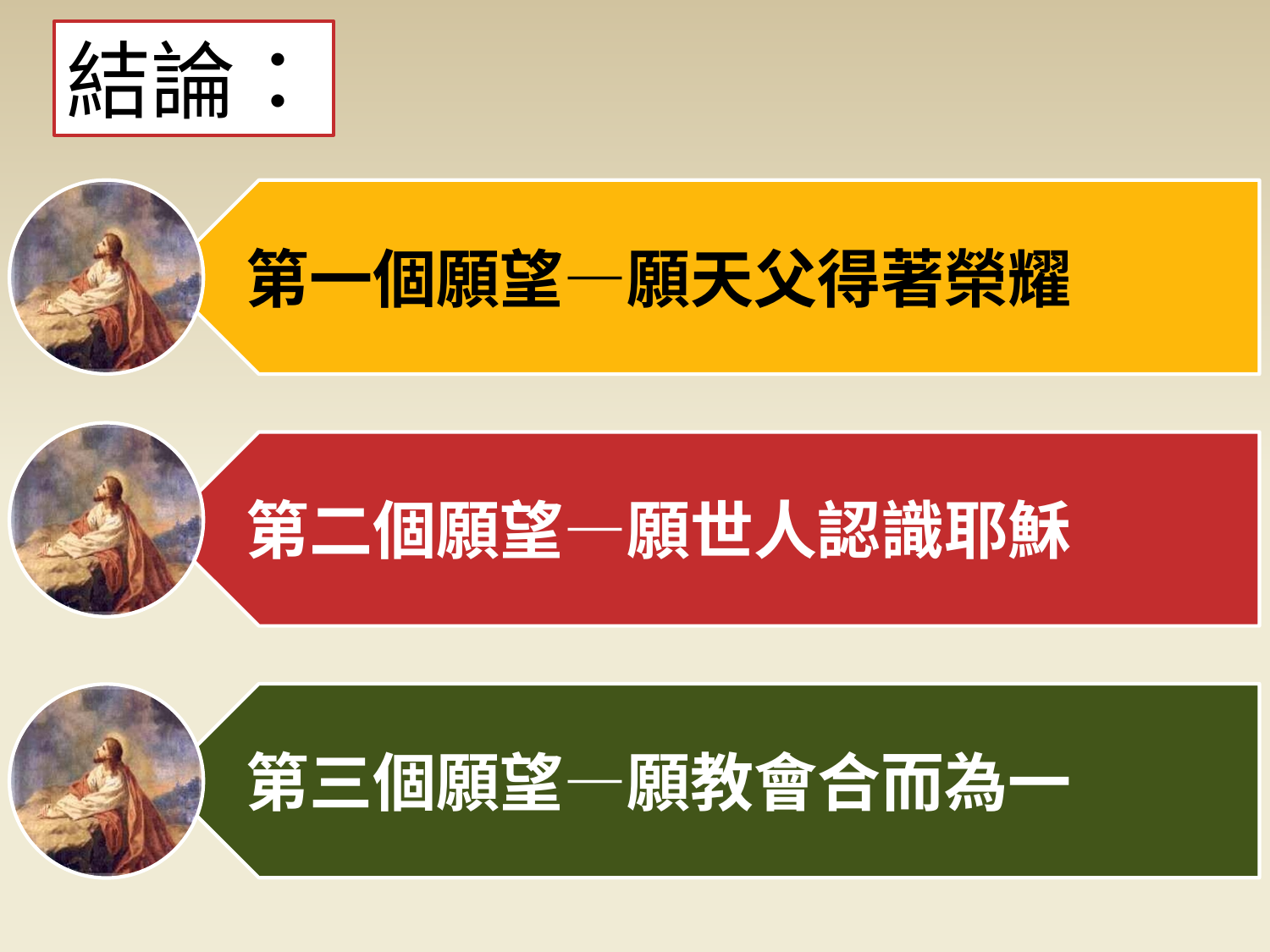

結論：

第一個願望—願天父得著榮耀

第二個願望—願世人認識耶穌

第三個願望—願教會合而為一